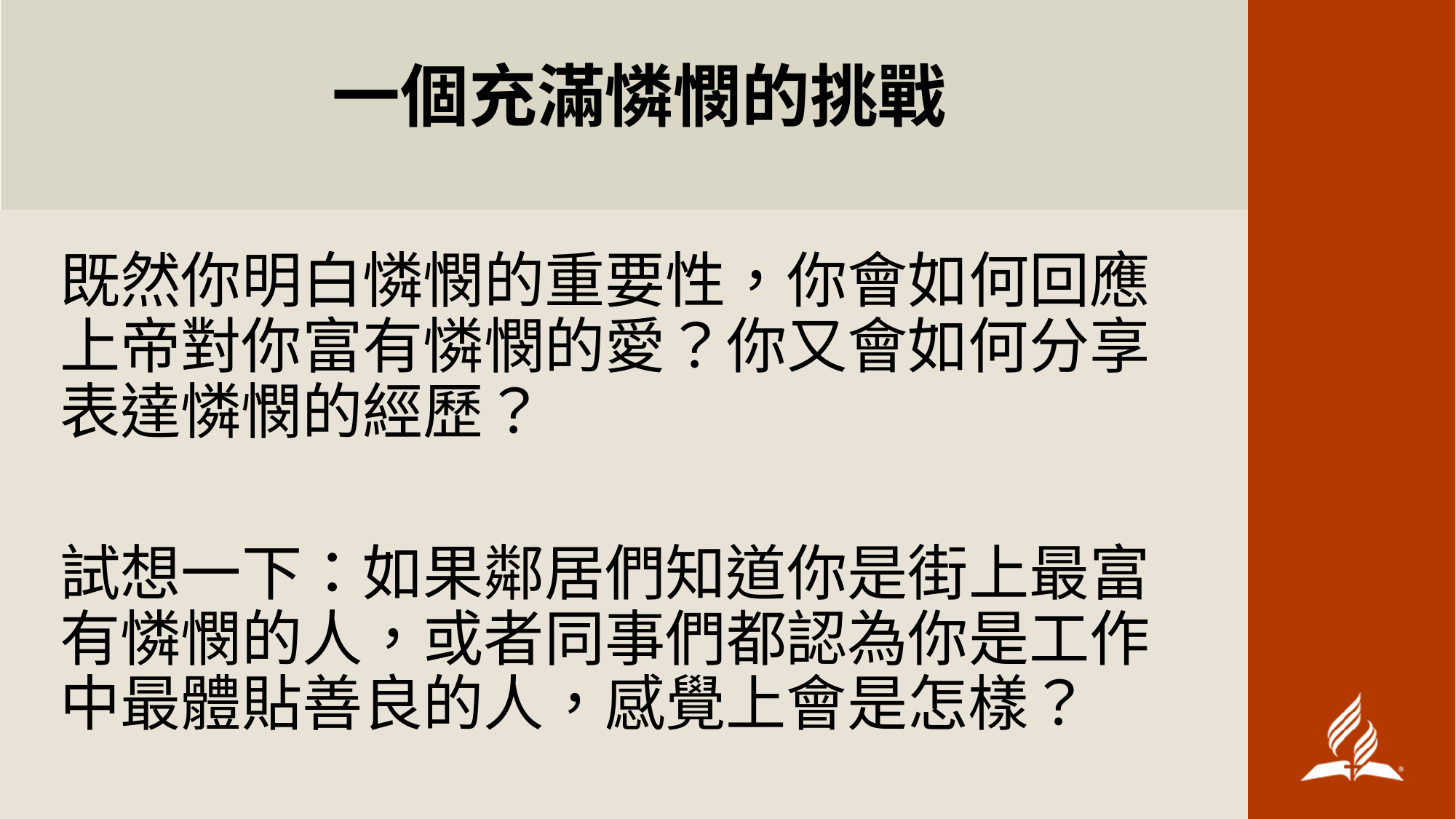

# 一個充滿憐憫的挑戰
既然你明白憐憫的重要性，你會如何回應上帝對你富有憐憫的愛？你又會如何分享表達憐憫的經歷？

試想一下：如果鄰居們知道你是街上最富有憐憫的人，或者同事們都認為你是工作中最體貼善良的人，感覺上會是怎樣？